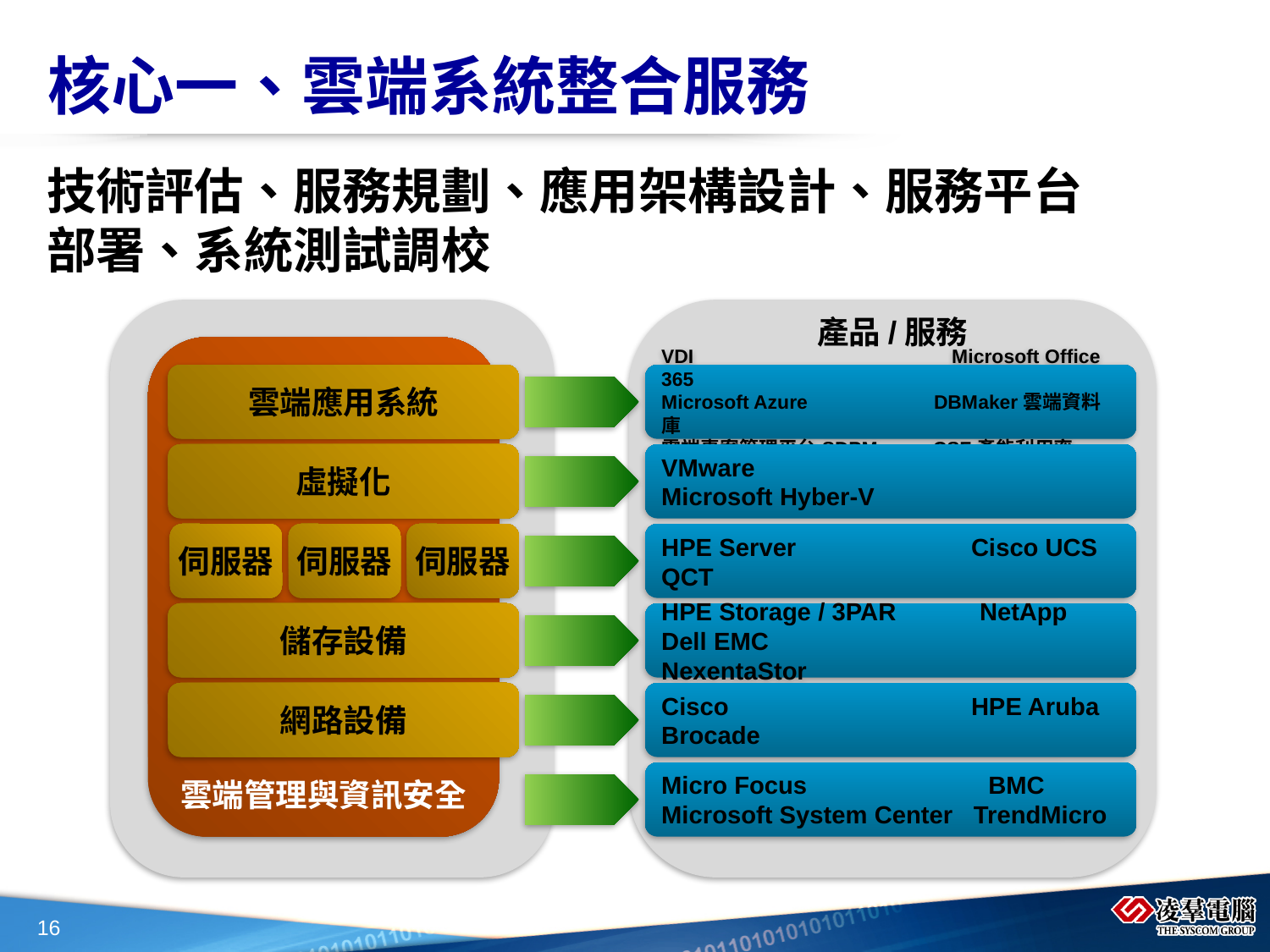

# 核心一、雲端系統整合服務
技術評估、服務規劃、應用架構設計、服務平台
部署、系統測試調校

產品/服務
雲端管理與資訊安全
雲端應用系統
VDI                                               Microsoft Office 365
Microsoft Azure                       DBMaker雲端資料庫
雲端專案管理平台SDPM          CSF產能利用率

虛擬化
VMware
Microsoft Hyber-V

伺服器
伺服器
伺服器
HPE Server	        Cisco UCS
QCT

儲存設備
HPE Storage / 3PAR            NetApp
Dell EMC                                NexentaStor

網路設備
Cisco		        HPE Aruba
Brocade

Micro Focus                          BMC
Microsoft System Center   TrendMicro

16